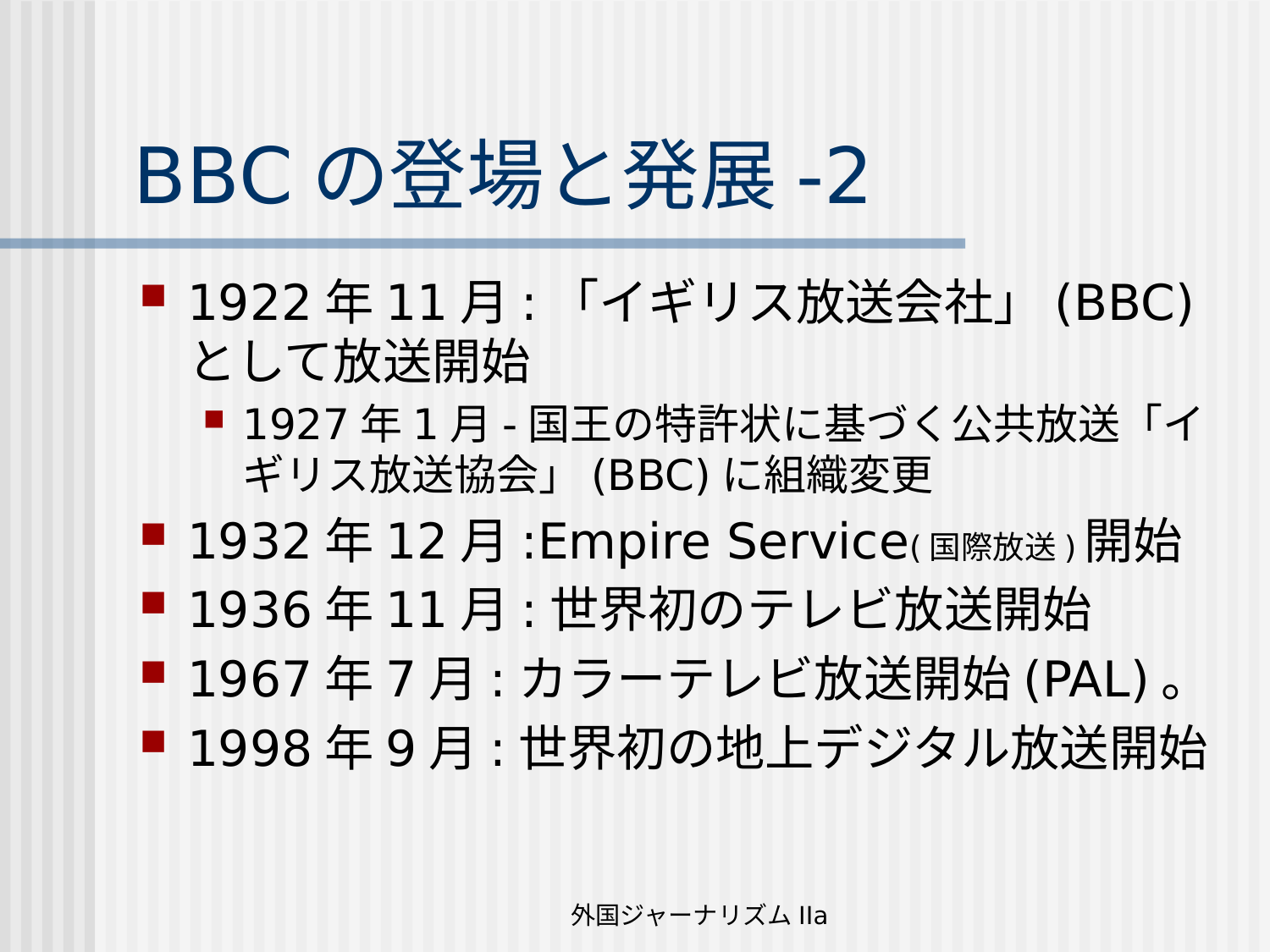

# BBCの登場と発展-2
1922年11月:「イギリス放送会社」(BBC)として放送開始
1927年1月-国王の特許状に基づく公共放送「イギリス放送協会」(BBC)に組織変更
1932年12月:Empire Service(国際放送)開始
1936年11月:世界初のテレビ放送開始
1967年7月:カラーテレビ放送開始(PAL)。
1998年9月:世界初の地上デジタル放送開始
外国ジャーナリズムIIa